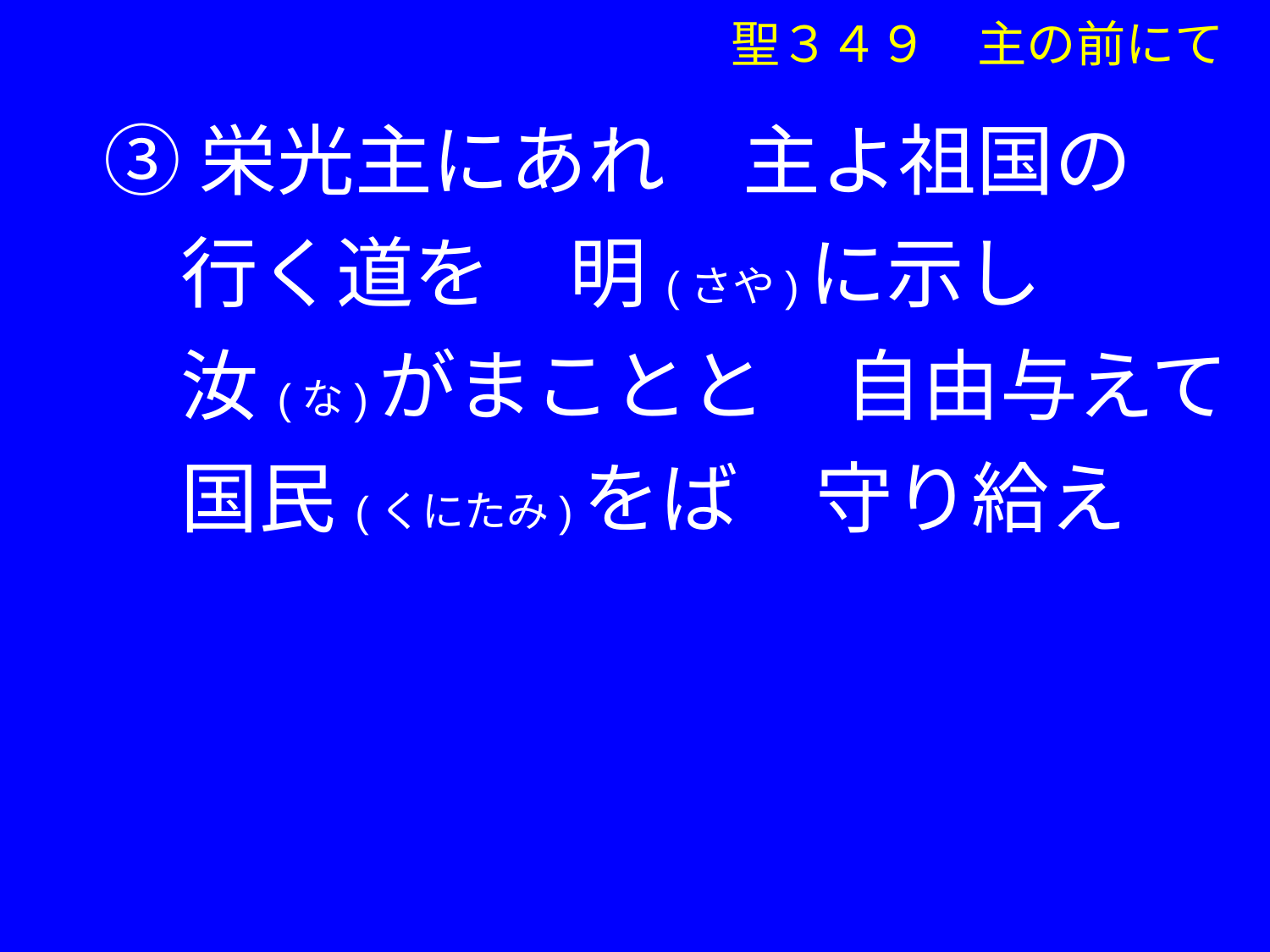

③栄光主にあれ　主よ祖国の
　行く道を　明(さや)に示し
　汝(な)がまことと　自由与えて
　国民(くにたみ)をば　守り給え
聖３４９　主の前にて